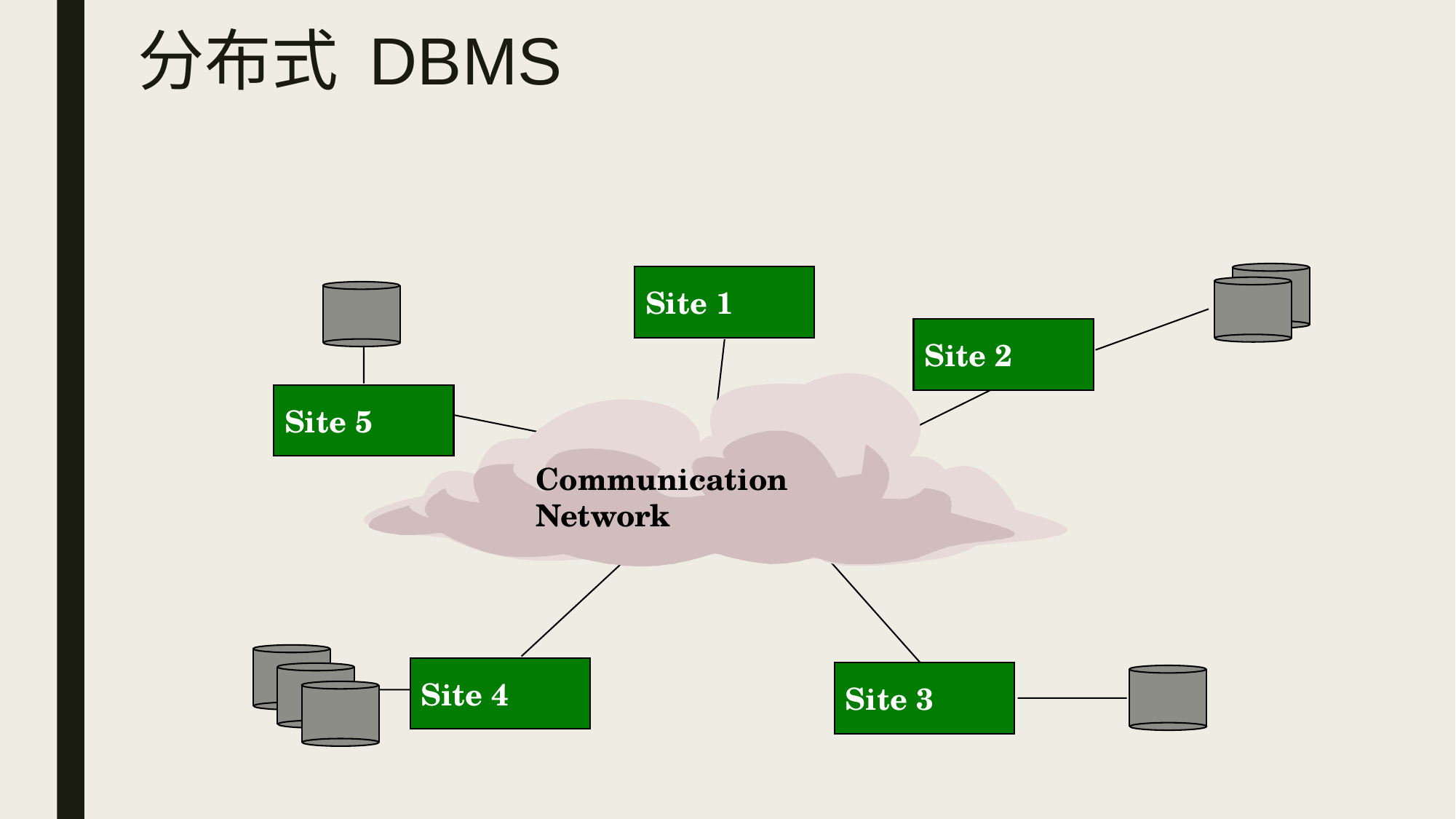

# 分布式 DBMS

Site 1

Site 2

Site 5

Communication
Network

Site 4
Site 3